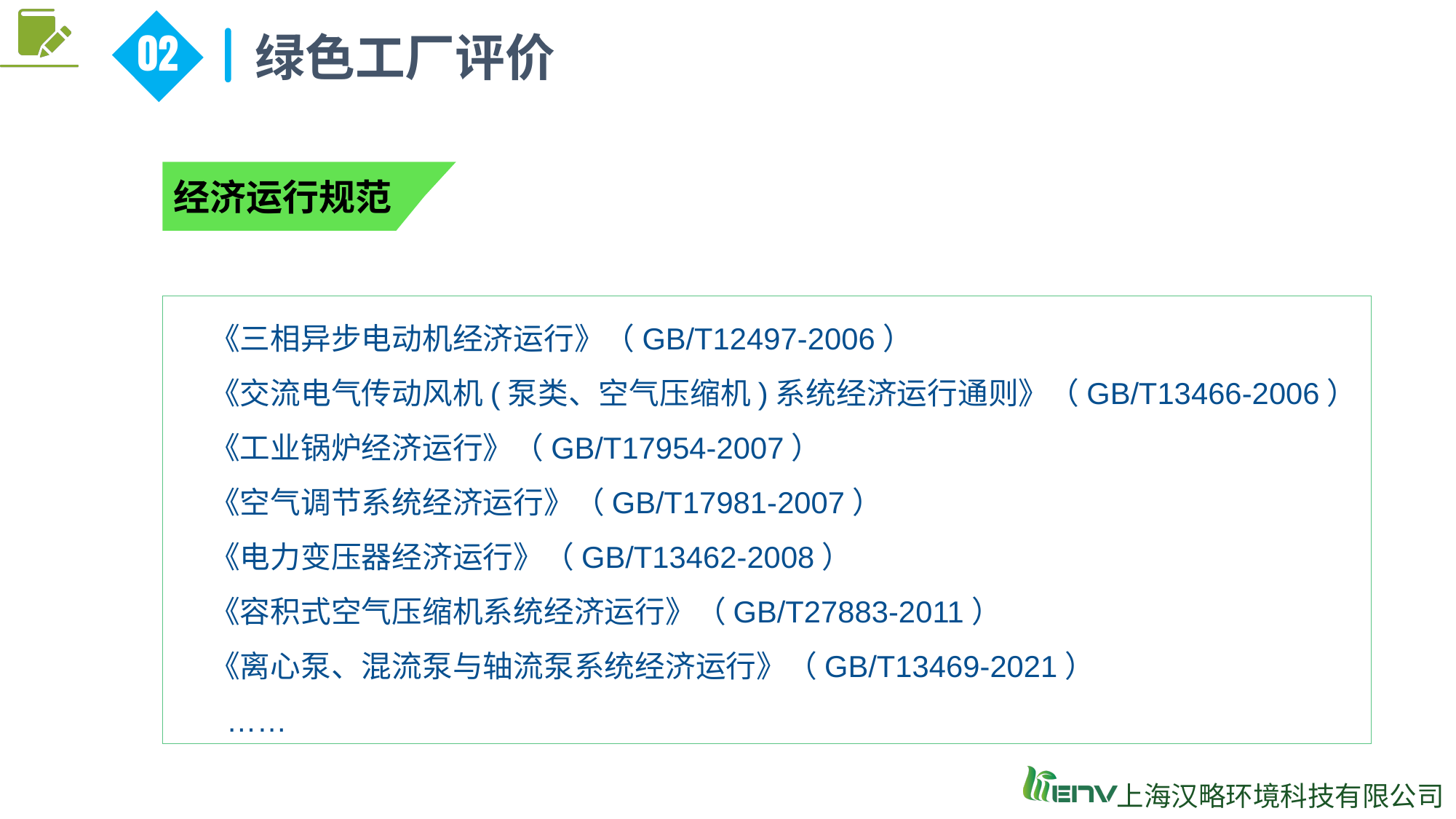

绿色工厂评价

02
经济运行规范
《三相异步电动机经济运行》（GB/T12497-2006）
《交流电气传动风机(泵类、空气压缩机)系统经济运行通则》（GB/T13466-2006）
《工业锅炉经济运行》（GB/T17954-2007）
《空气调节系统经济运行》（GB/T17981-2007）
《电力变压器经济运行》（GB/T13462-2008）
《容积式空气压缩机系统经济运行》（GB/T27883-2011）
《离心泵、混流泵与轴流泵系统经济运行》（GB/T13469-2021）
  ……